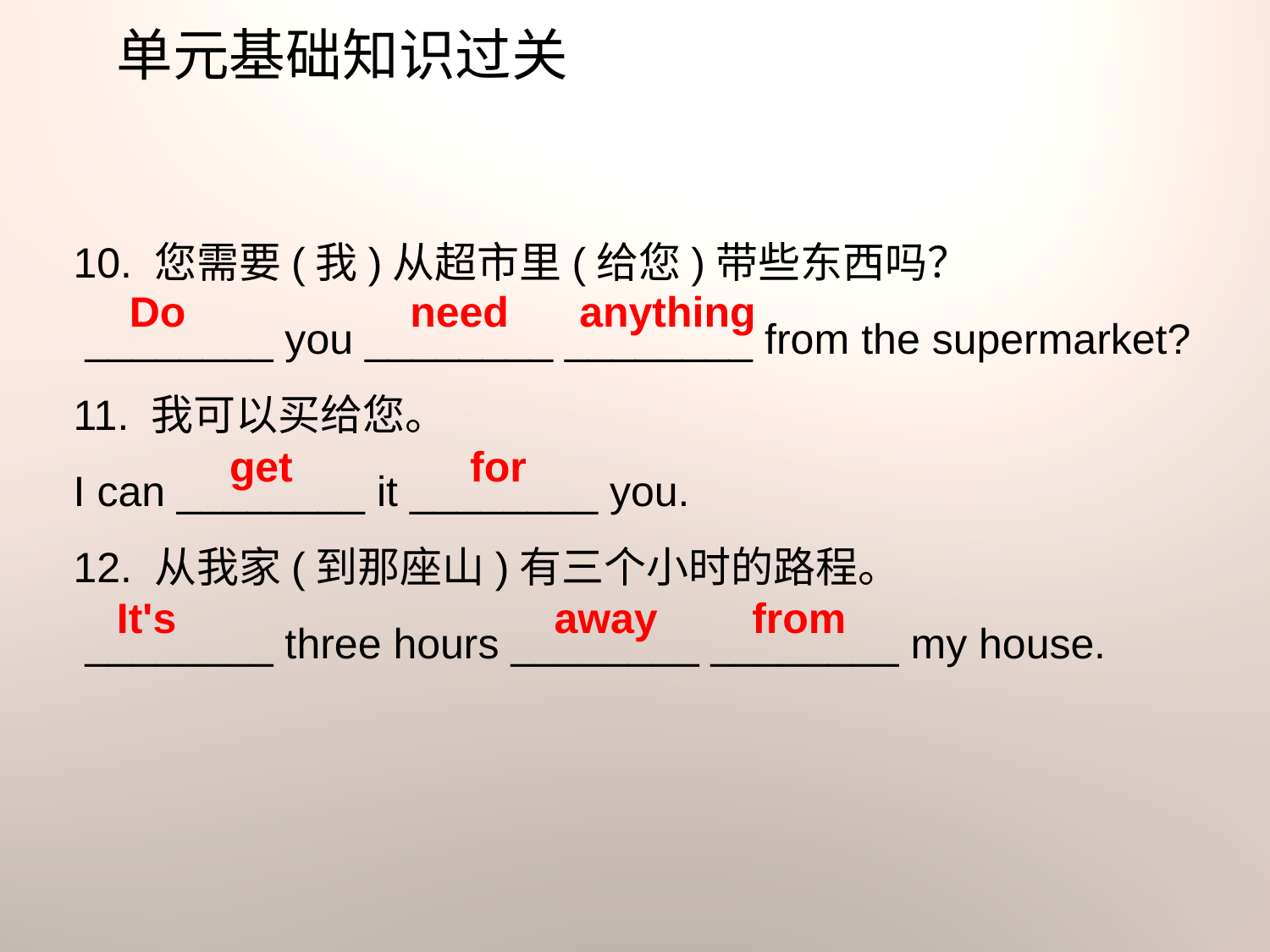

单元基础知识过关
10. 您需要(我)从超市里(给您)带些东西吗？
 ________ you ________ ________ from the supermarket?
11. 我可以买给您。
I can ________ it ________ you.
12. 从我家(到那座山)有三个小时的路程。
 ________ three hours ________ ________ my house.
Do                   need      anything
get               for
It's                                away        from